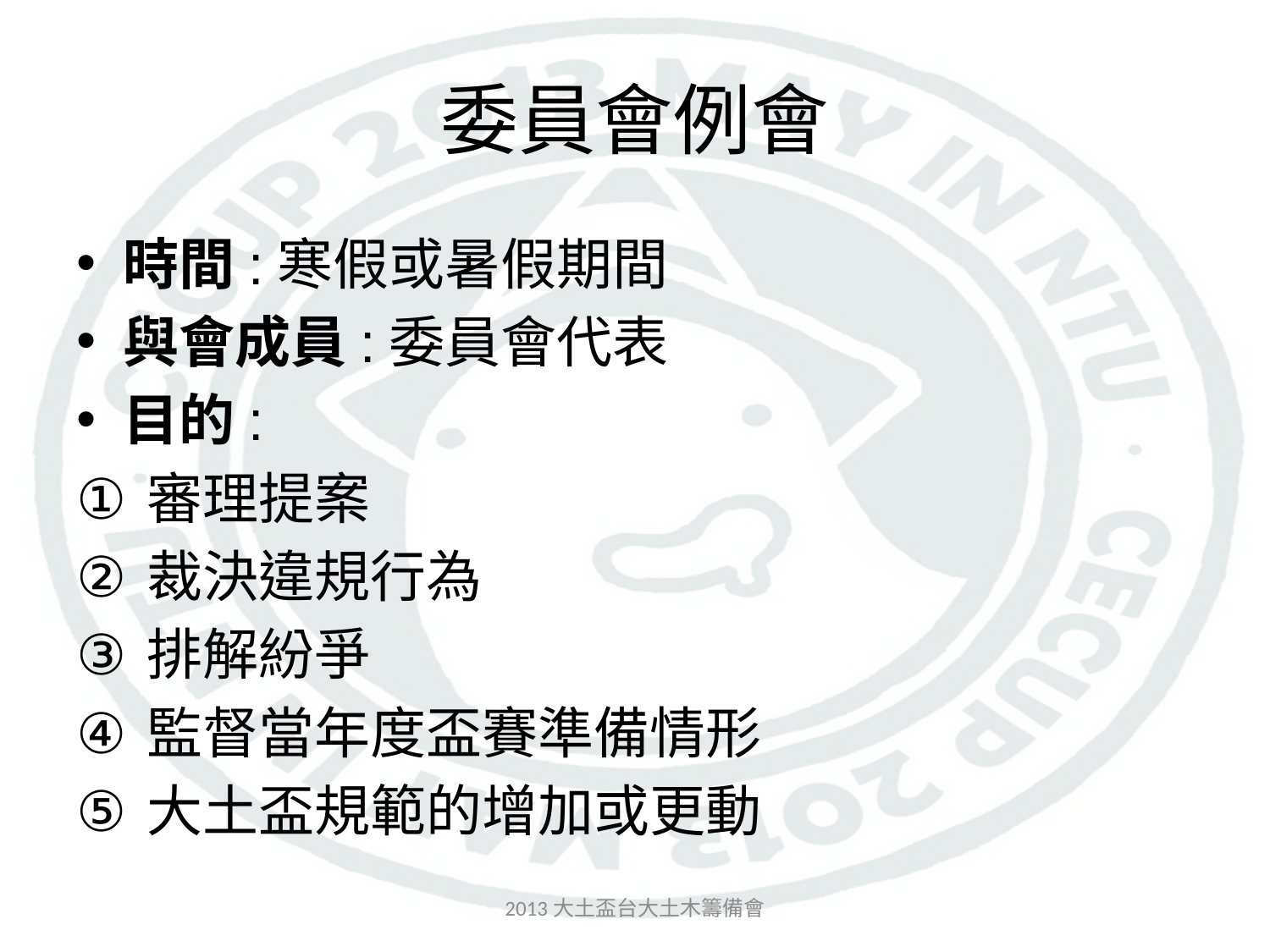

# 委員會例會
時間:寒假或暑假期間
與會成員:委員會代表
目的:
審理提案
裁決違規行為
排解紛爭
監督當年度盃賽準備情形
大土盃規範的增加或更動

2013大土盃台大土木籌備會